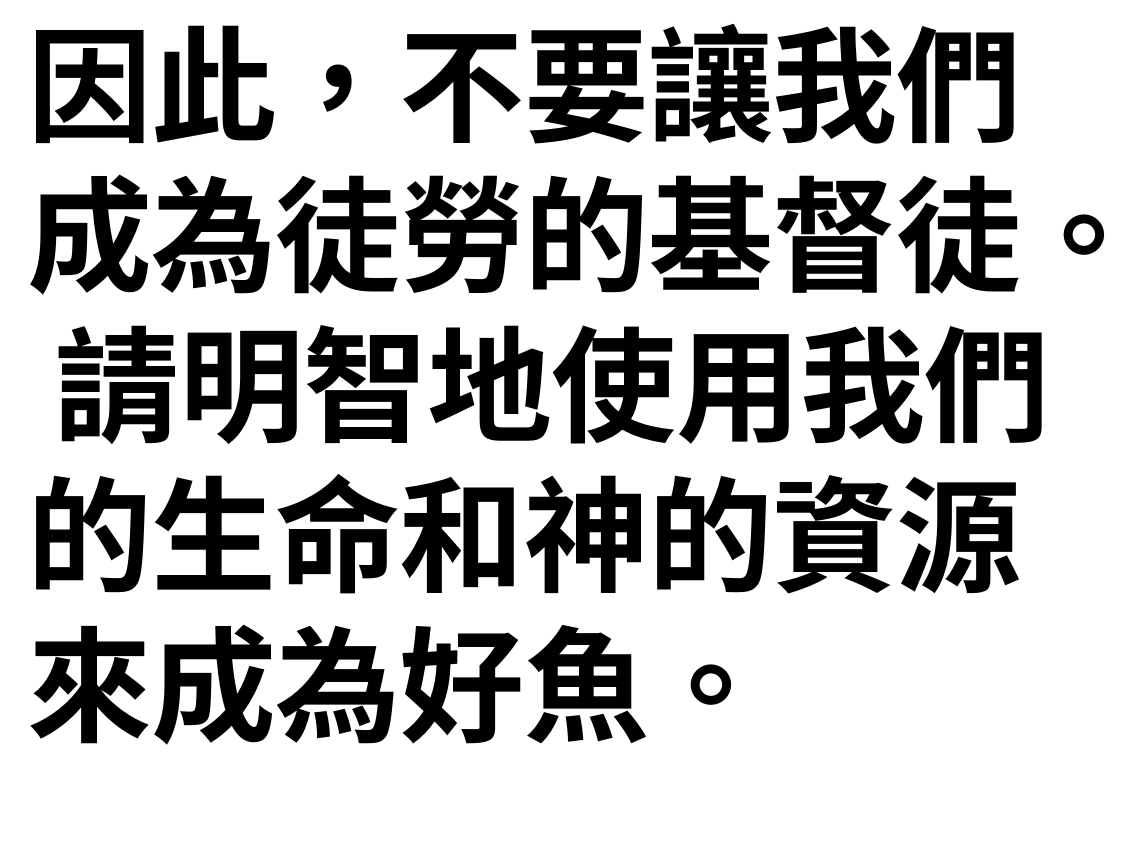

因此，不要讓我們成為徒勞的基督徒。 請明智地使用我們的生命和神的資源來成為好魚。